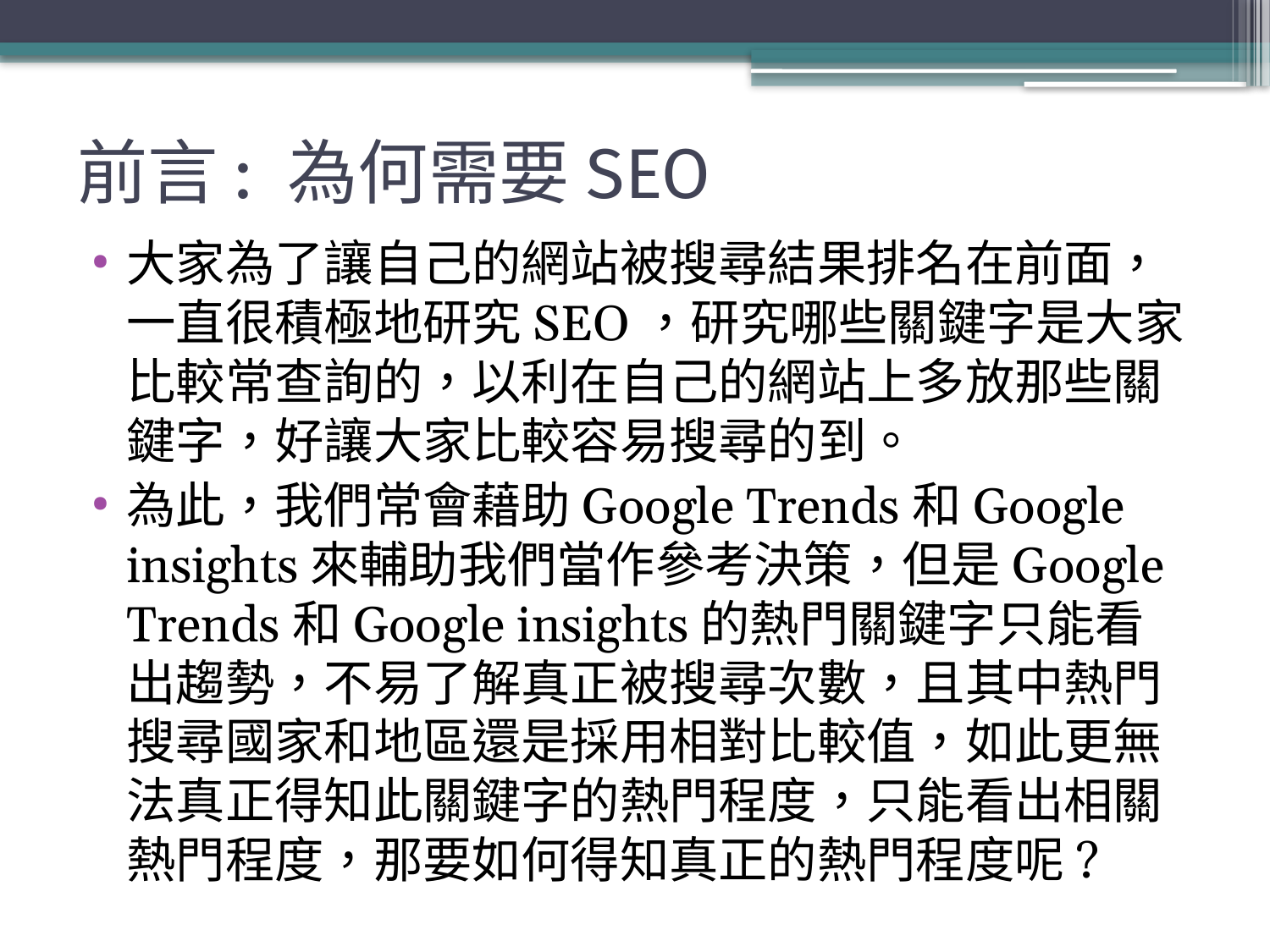

# 前言: 為何需要SEO
大家為了讓自己的網站被搜尋結果排名在前面，一直很積極地研究SEO，研究哪些關鍵字是大家比較常查詢的，以利在自己的網站上多放那些關鍵字，好讓大家比較容易搜尋的到。
為此，我們常會藉助Google Trends和Google insights來輔助我們當作參考決策，但是Google Trends和Google insights的熱門關鍵字只能看出趨勢，不易了解真正被搜尋次數，且其中熱門搜尋國家和地區還是採用相對比較值，如此更無法真正得知此關鍵字的熱門程度，只能看出相關熱門程度，那要如何得知真正的熱門程度呢?